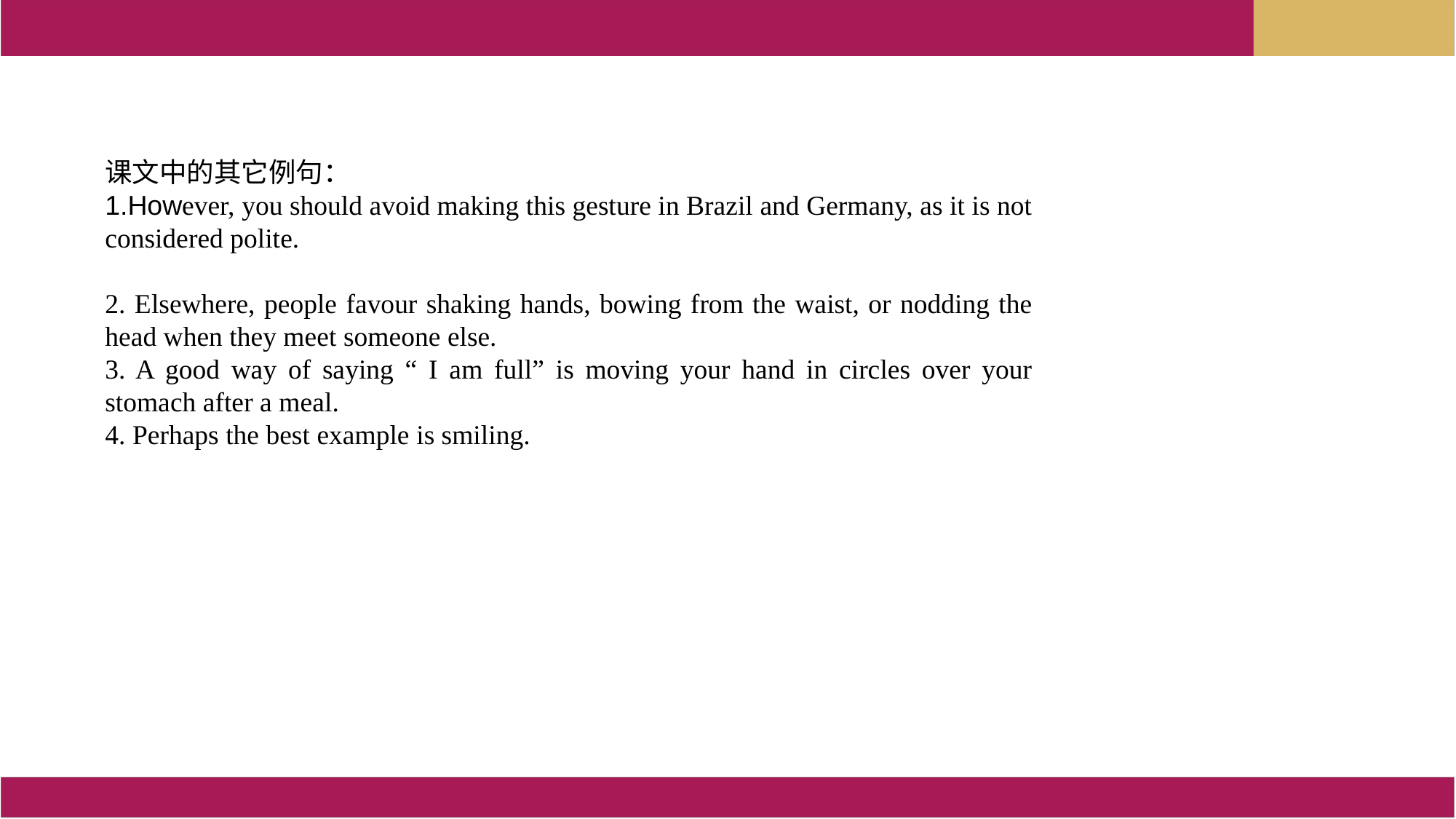

课文中的其它例句：
1.However, you should avoid making this gesture in Brazil and Germany, as it is not considered polite.

2. Elsewhere, people favour shaking hands, bowing from the waist, or nodding the head when they meet someone else.
3. A good way of saying “ I am full” is moving your hand in circles over your stomach after a meal.
4. Perhaps the best example is smiling.